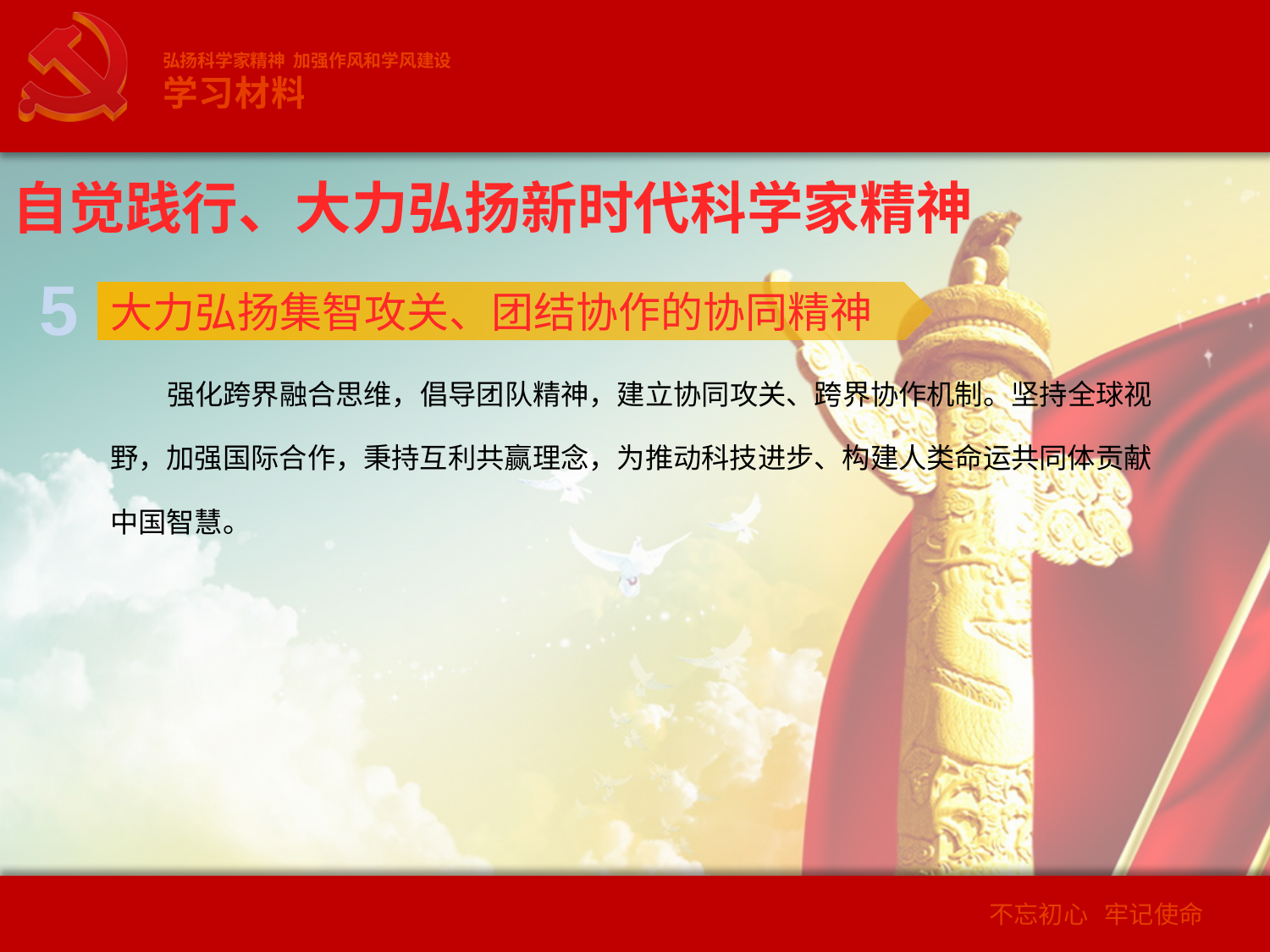

弘扬科学家精神  加强作风和学风建设
学习材料

自觉践行、大力弘扬新时代科学家精神
5
大力弘扬集智攻关、团结协作的协同精神
强化跨界融合思维，倡导团队精神，建立协同攻关、跨界协作机制。坚持全球视野，加强国际合作，秉持互利共赢理念，为推动科技进步、构建人类命运共同体贡献中国智慧。

2
不忘初心   牢记使命